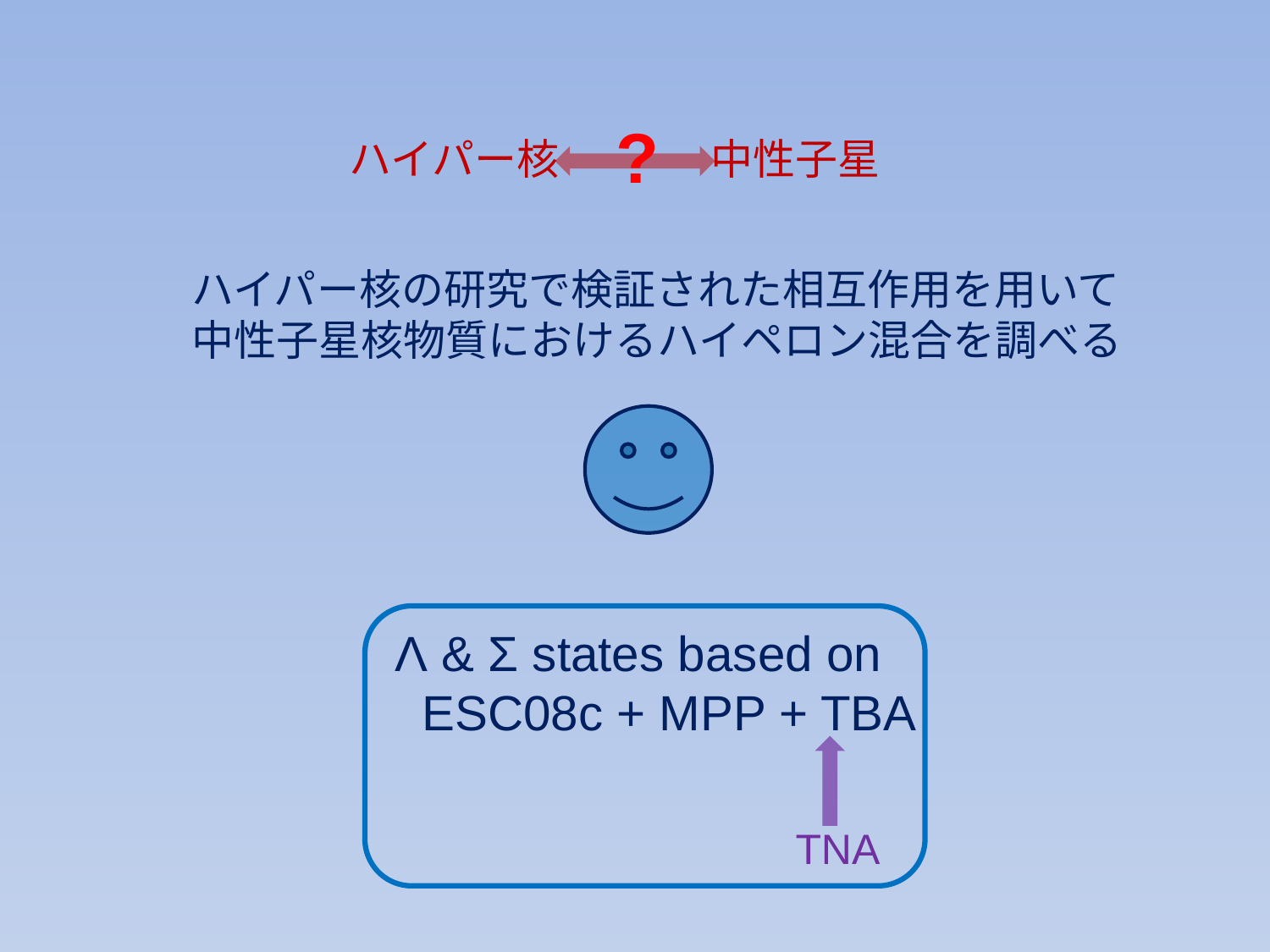

?
ハイパー核                中性子星

ハイパー核の研究で検証された相互作用を用いて
中性子星核物質におけるハイペロン混合を調べる

Λ & Σ states based on
  ESC08c + MPP + TBA

TNA